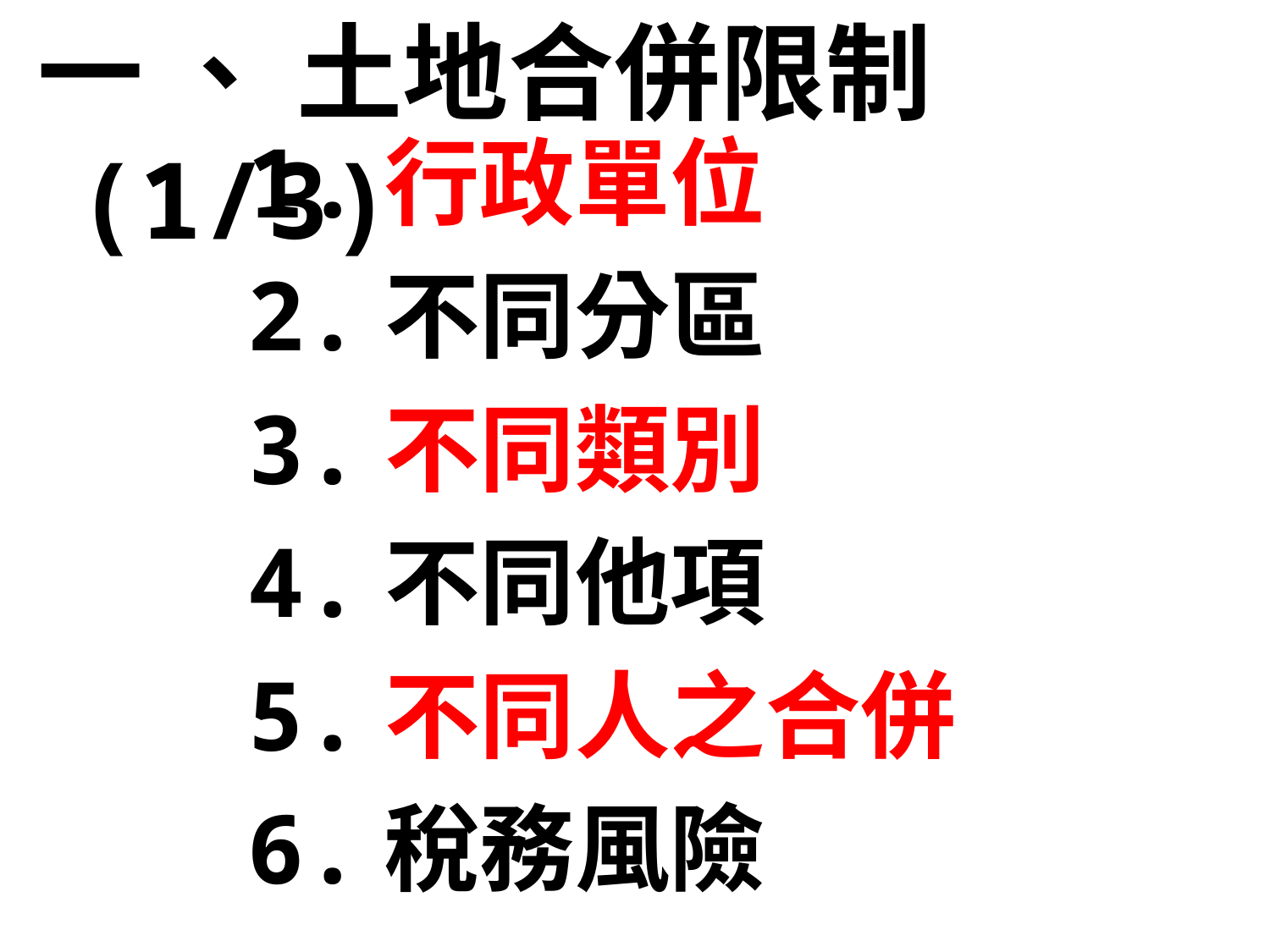

一 、 土地合併限制(1/3)

1.行政單位
2.不同分區
3.不同類別
4.不同他項
5.不同人之合併
6.稅務風險